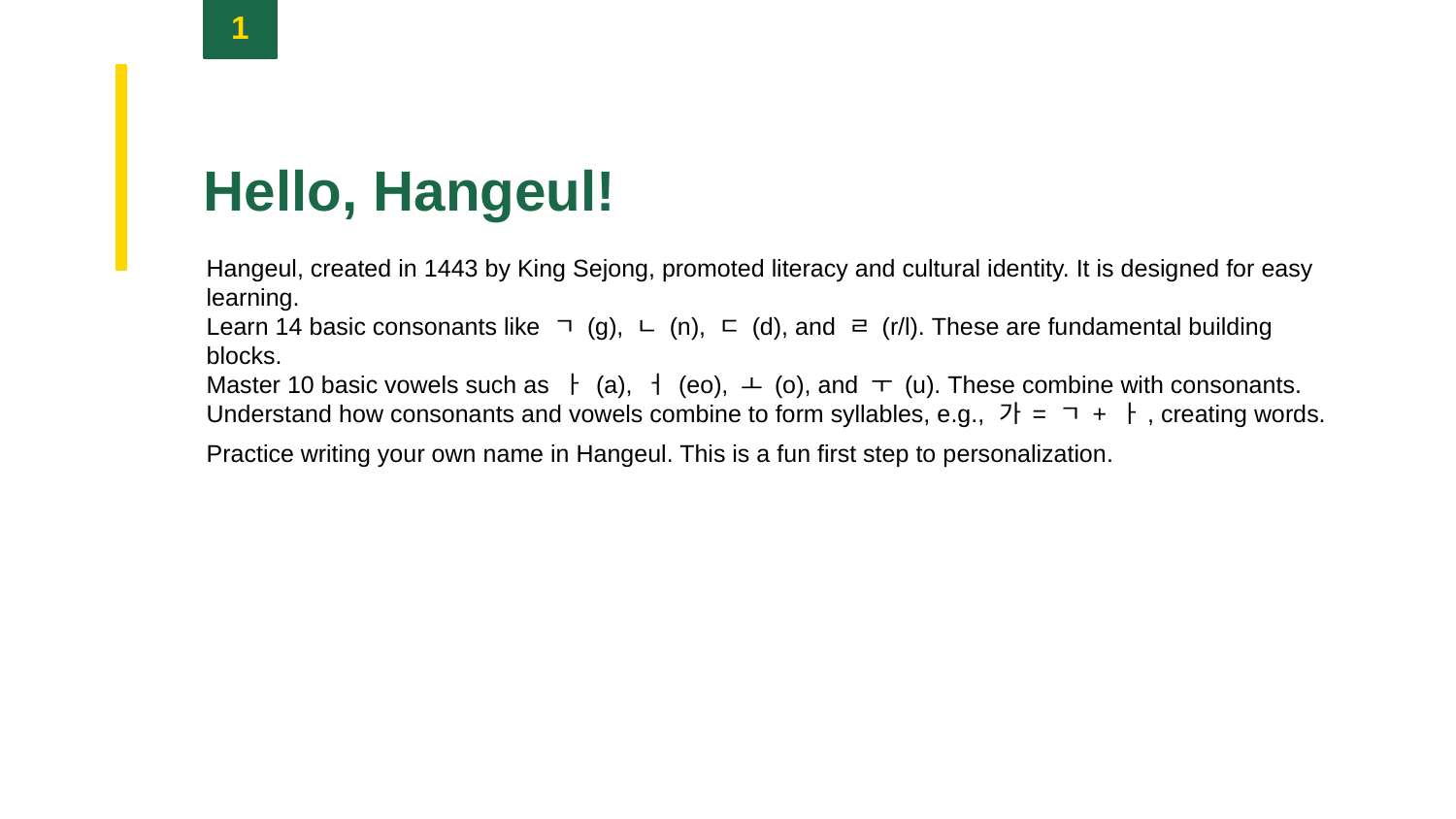

1

Hello, Hangeul!
Hangeul, created in 1443 by King Sejong, promoted literacy and cultural identity. It is designed for easy learning.
Learn 14 basic consonants like ㄱ (g), ㄴ (n), ㄷ (d), and ㄹ (r/l). These are fundamental building blocks.
Master 10 basic vowels such as ㅏ (a), ㅓ (eo), ㅗ (o), and ㅜ (u). These combine with consonants.
Understand how consonants and vowels combine to form syllables, e.g., 가 = ㄱ + ㅏ, creating words.
Practice writing your own name in Hangeul. This is a fun first step to personalization.